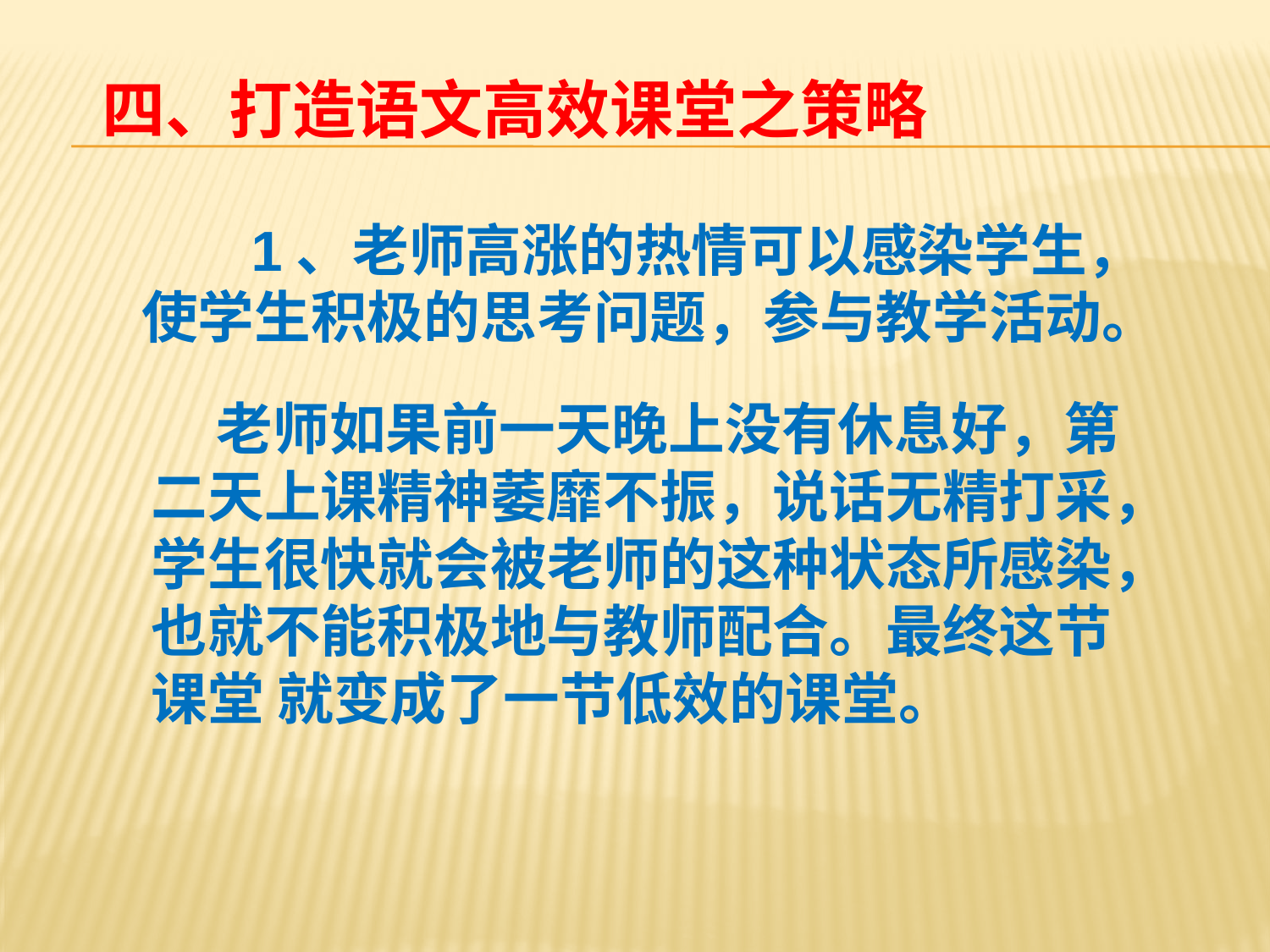

# 四、打造语文高效课堂之策略
       1、老师高涨的热情可以感染学生，使学生积极的思考问题，参与教学活动。
    老师如果前一天晚上没有休息好，第二天上课精神萎靡不振，说话无精打采，学生很快就会被老师的这种状态所感染，也就不能积极地与教师配合。最终这节课堂 就变成了一节低效的课堂。